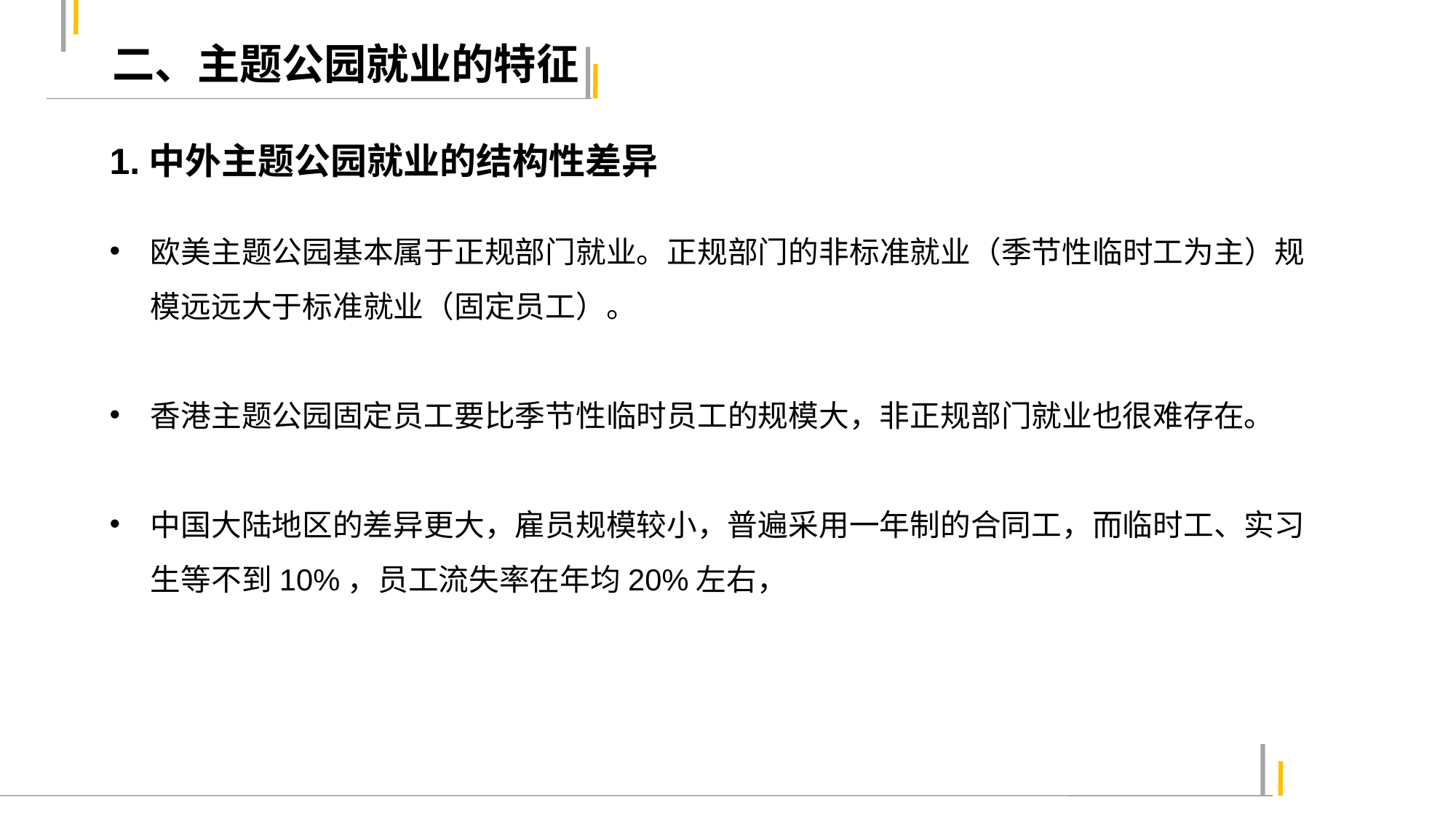

二、主题公园就业的特征

1.中外主题公园就业的结构性差异
欧美主题公园基本属于正规部门就业。正规部门的非标准就业（季节性临时工为主）规模远远大于标准就业（固定员工）。

香港主题公园固定员工要比季节性临时员工的规模大，非正规部门就业也很难存在。

中国大陆地区的差异更大，雇员规模较小，普遍采用一年制的合同工，而临时工、实习生等不到10%，员工流失率在年均20%左右，